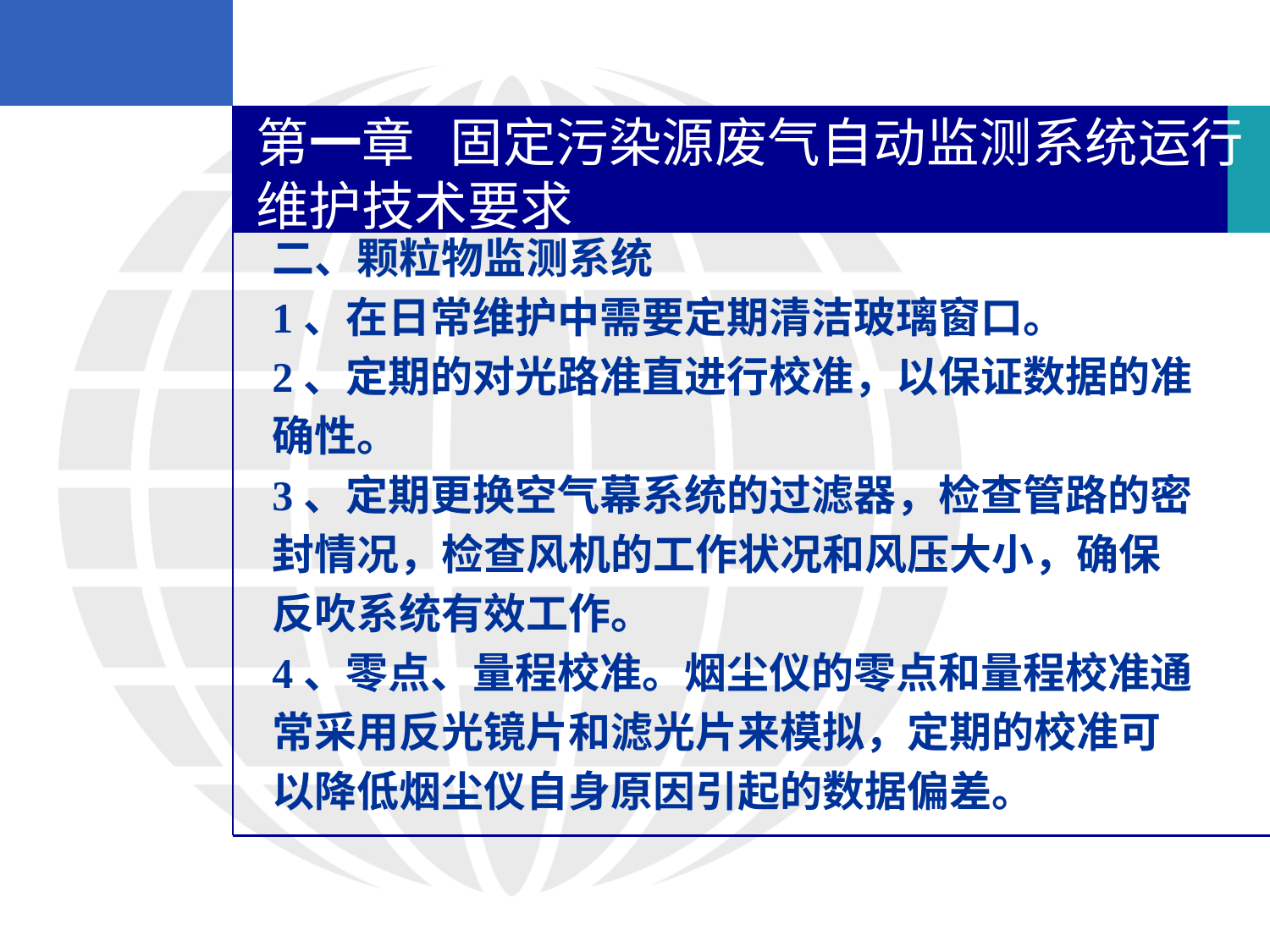

第一章   固定污染源废气自动监测系统运行维护技术要求
二、颗粒物监测系统
1、在日常维护中需要定期清洁玻璃窗口。
2、定期的对光路准直进行校准，以保证数据的准
确性。
3、定期更换空气幕系统的过滤器，检查管路的密
封情况，检查风机的工作状况和风压大小，确保
反吹系统有效工作。
4、零点、量程校准。烟尘仪的零点和量程校准通
常采用反光镜片和滤光片来模拟，定期的校准可
以降低烟尘仪自身原因引起的数据偏差。